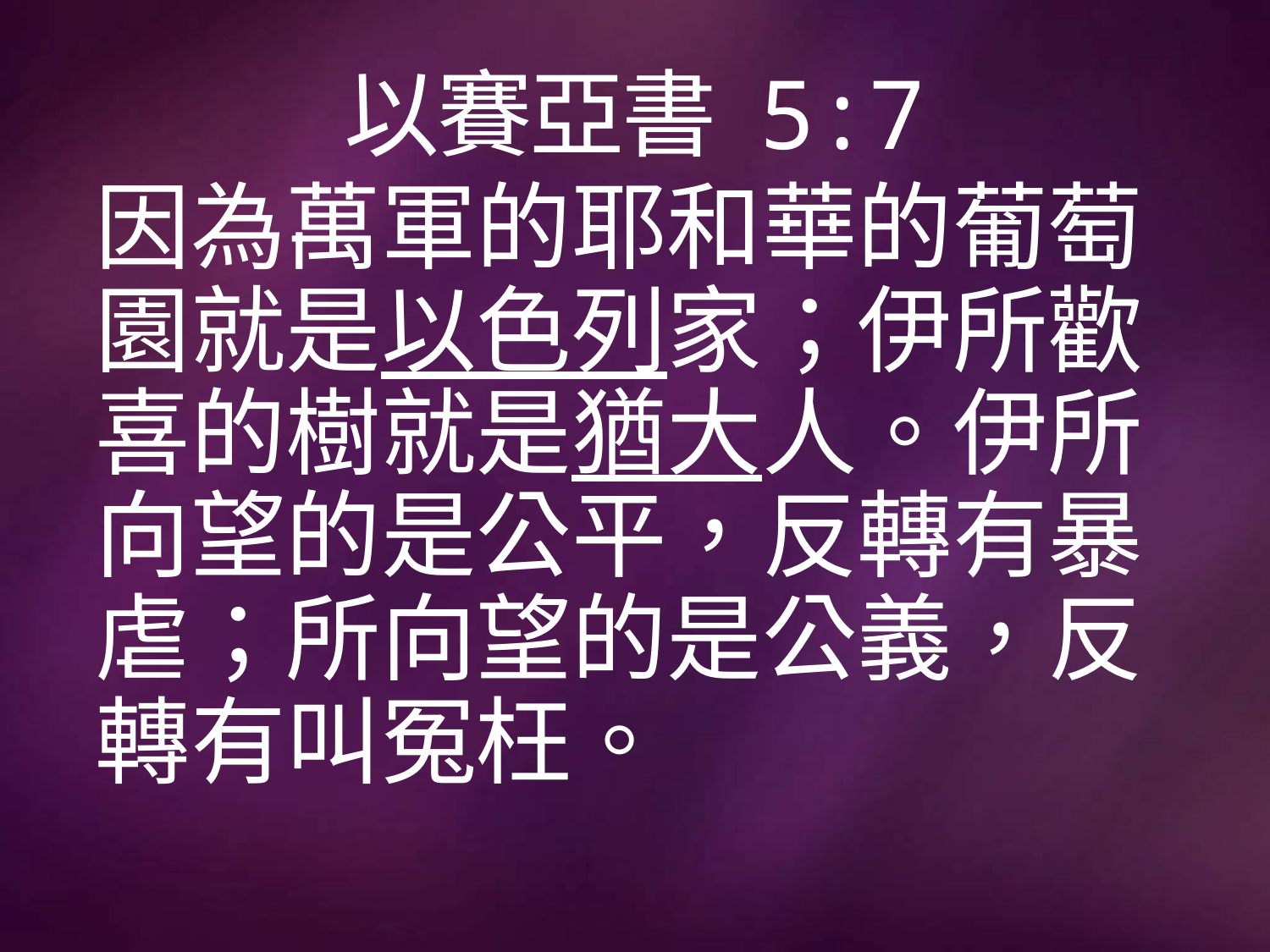

# 以賽亞書 5:7
因為萬軍的耶和華的葡萄園就是以色列家；伊所歡喜的樹就是猶大人。伊所向望的是公平，反轉有暴虐；所向望的是公義，反轉有叫冤枉。